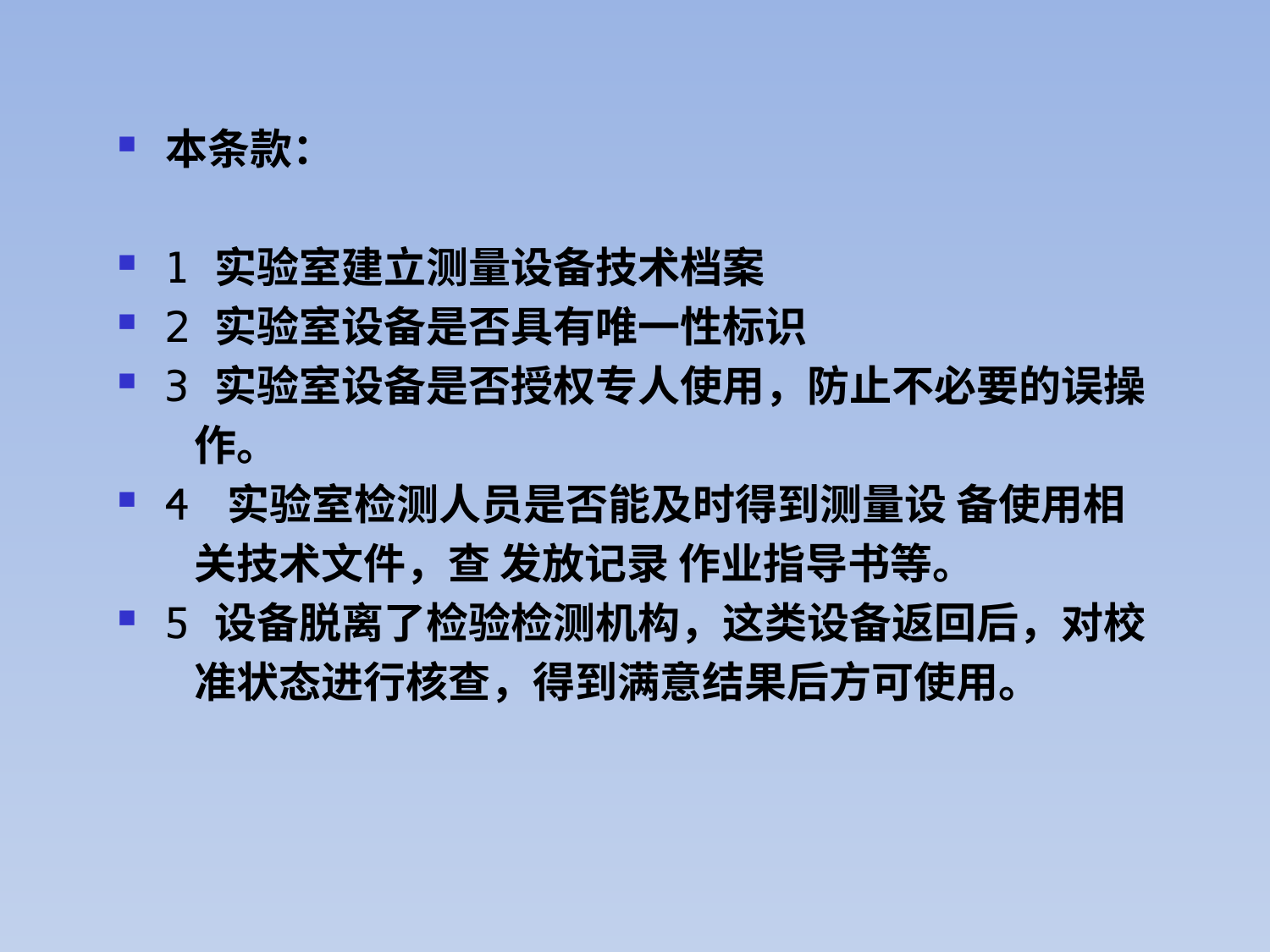

本条款：

1 实验室建立测量设备技术档案
2 实验室设备是否具有唯一性标识
3 实验室设备是否授权专人使用，防止不必要的误操
       作。
4  实验室检测人员是否能及时得到测量设 备使用相
       关技术文件，查 发放记录 作业指导书等。
5 设备脱离了检验检测机构，这类设备返回后，对校
       准状态进行核查，得到满意结果后方可使用。